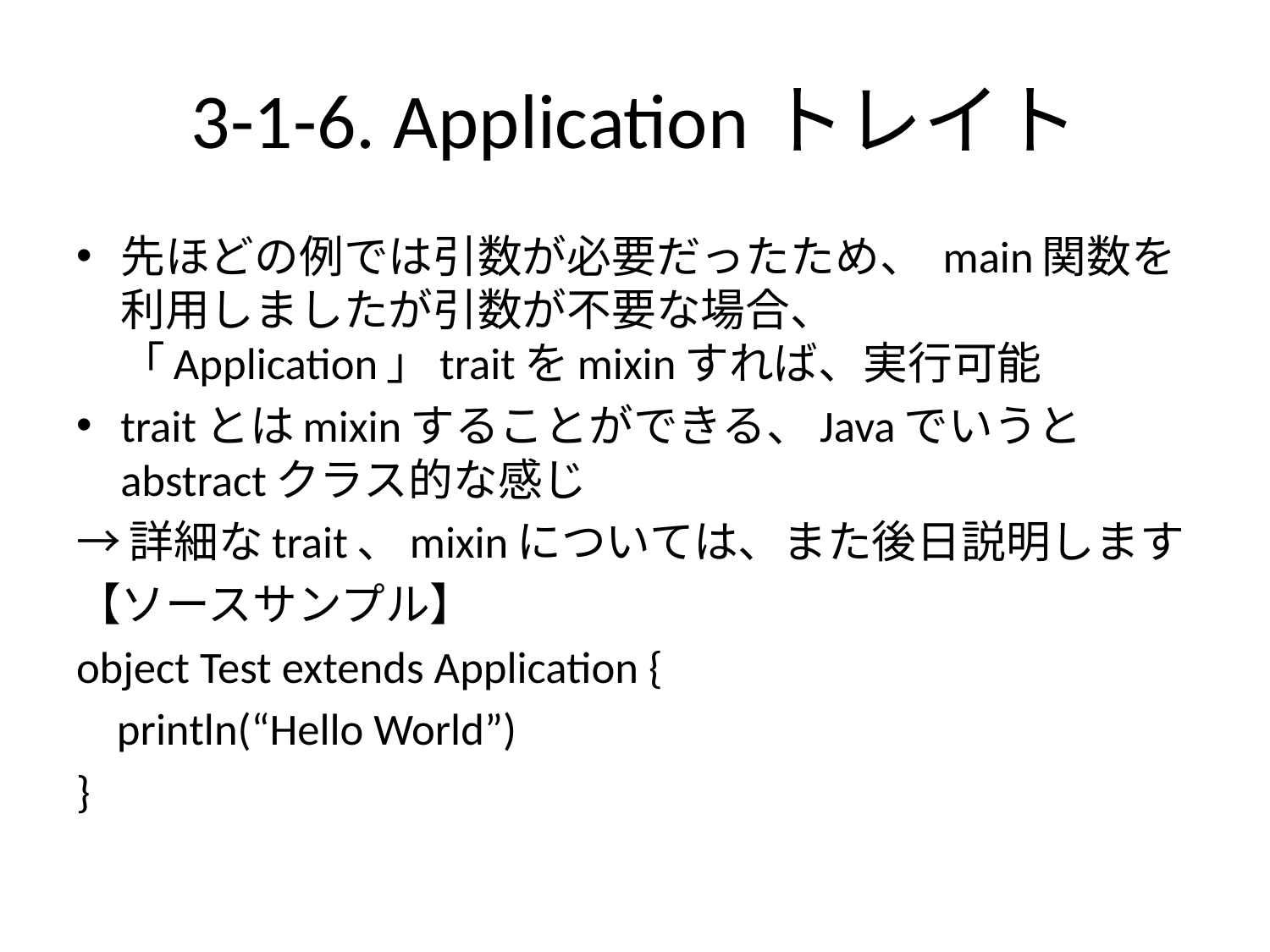

# 3-1-6. Applicationトレイト
先ほどの例では引数が必要だったため、 main関数を利用しましたが引数が不要な場合、「Application」traitをmixinすれば、実行可能
traitとはmixinすることができる、Javaでいうとabstractクラス的な感じ
→詳細なtrait、mixinについては、また後日説明します
【ソースサンプル】
object Test extends Application {
    println(“Hello World”)
}